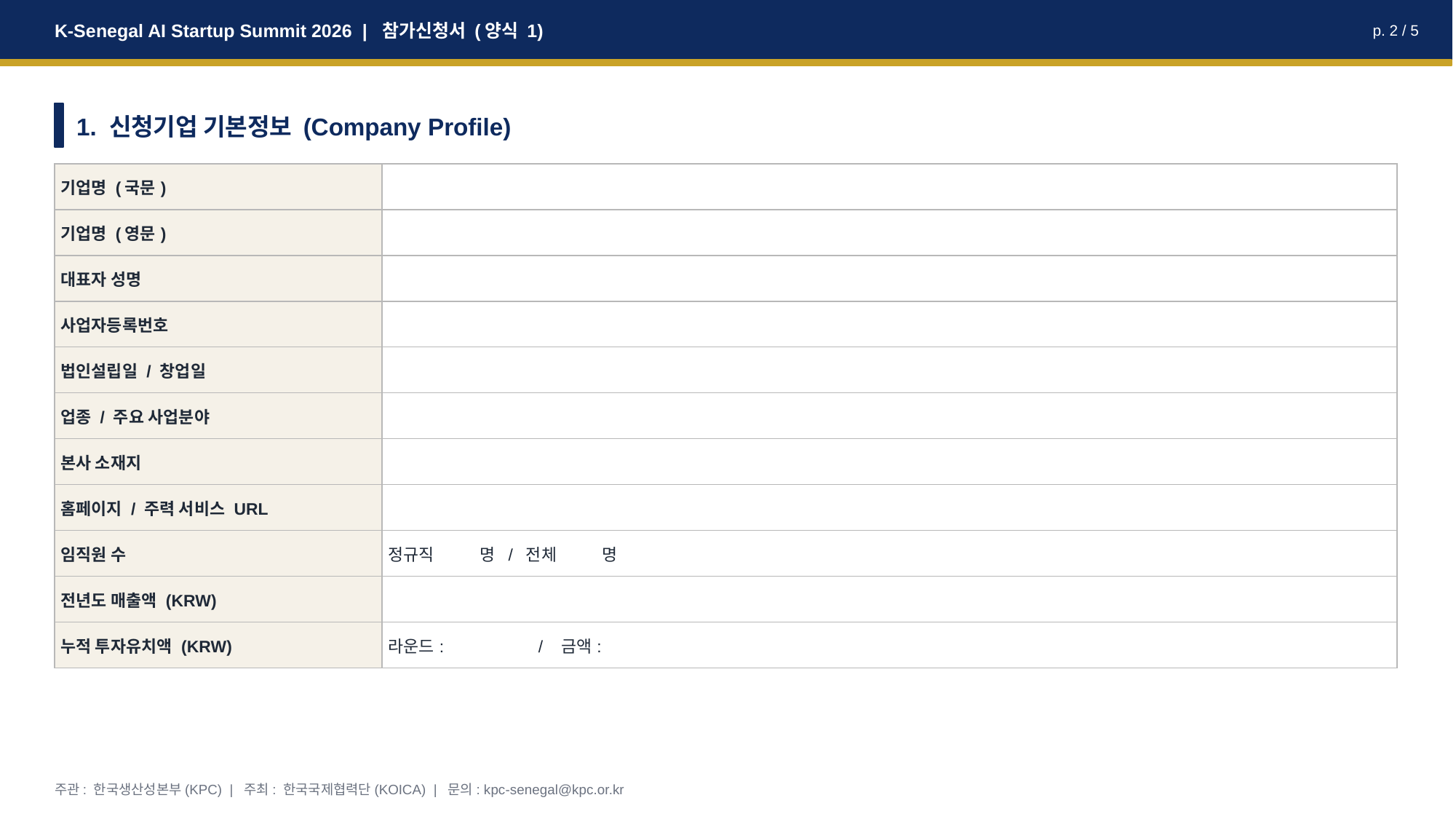

K-Senegal AI Startup Summit 2026  |  참가신청서 (양식 1)
p. 2 / 5

1. 신청기업 기본정보 (Company Profile)

| 기업명 (국문) |  |
| --- | --- |
| 기업명 (영문) |  |
| 대표자 성명 |  |
| 사업자등록번호 |  |
| 법인설립일 / 창업일 |  |
| 업종 / 주요 사업분야 |  |
| 본사 소재지 |  |
| 홈페이지 / 주력 서비스 URL |  |
| 임직원 수 | 정규직 명 / 전체 명 |
| 전년도 매출액 (KRW) |  |
| 누적 투자유치액 (KRW) | 라운드: / 금액: |
주관: 한국생산성본부(KPC)  |  주최: 한국국제협력단(KOICA)  |  문의: kpc-senegal@kpc.or.kr